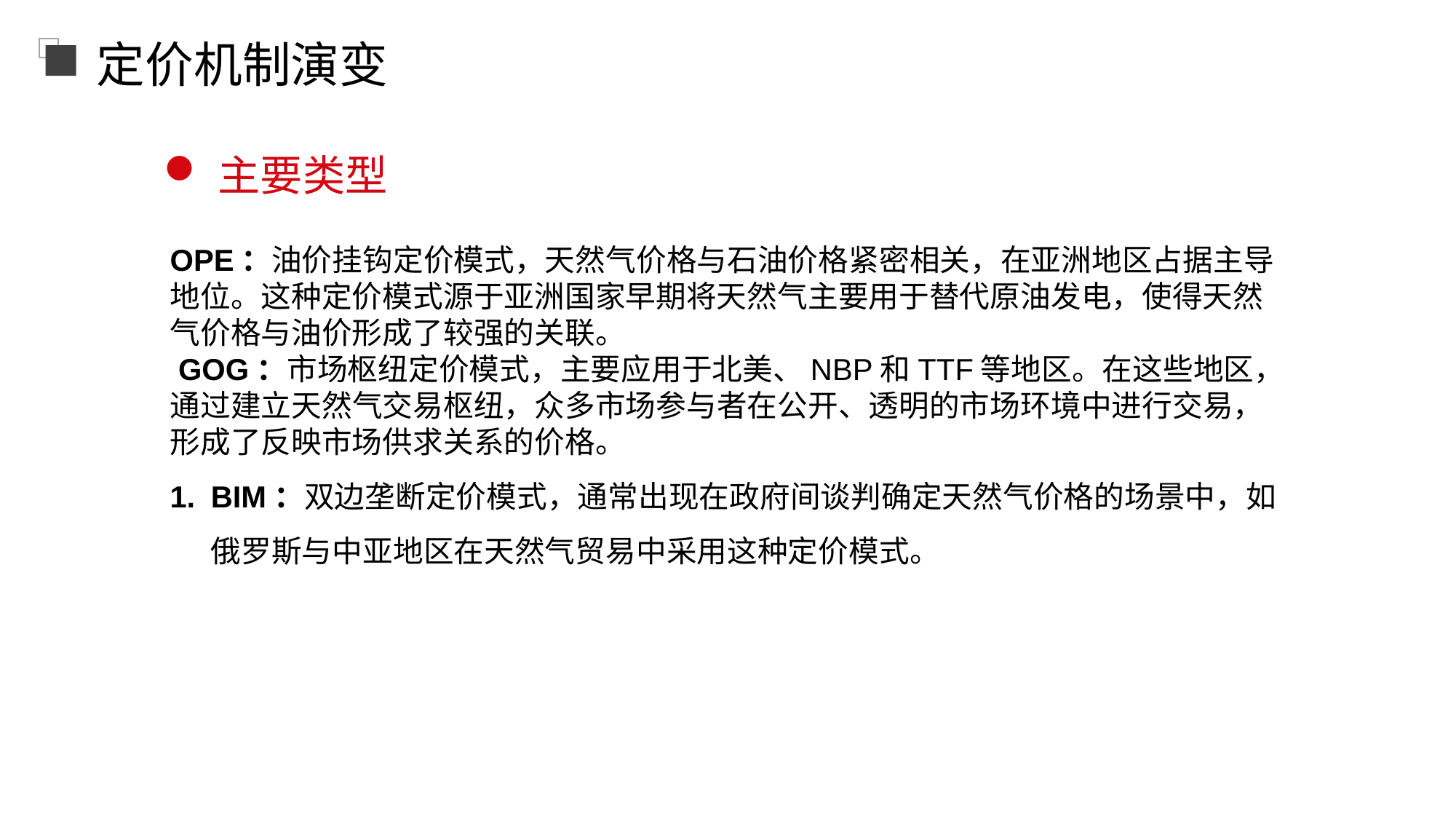

定价机制演变

主要类型
OPE：油价挂钩定价模式，天然气价格与石油价格紧密相关，在亚洲地区占据主导地位。这种定价模式源于亚洲国家早期将天然气主要用于替代原油发电，使得天然气价格与油价形成了较强的关联。
 GOG：市场枢纽定价模式，主要应用于北美、NBP和TTF等地区。在这些地区，通过建立天然气交易枢纽，众多市场参与者在公开、透明的市场环境中进行交易，形成了反映市场供求关系的价格。
BIM：双边垄断定价模式，通常出现在政府间谈判确定天然气价格的场景中，如俄罗斯与中亚地区在天然气贸易中采用这种定价模式。